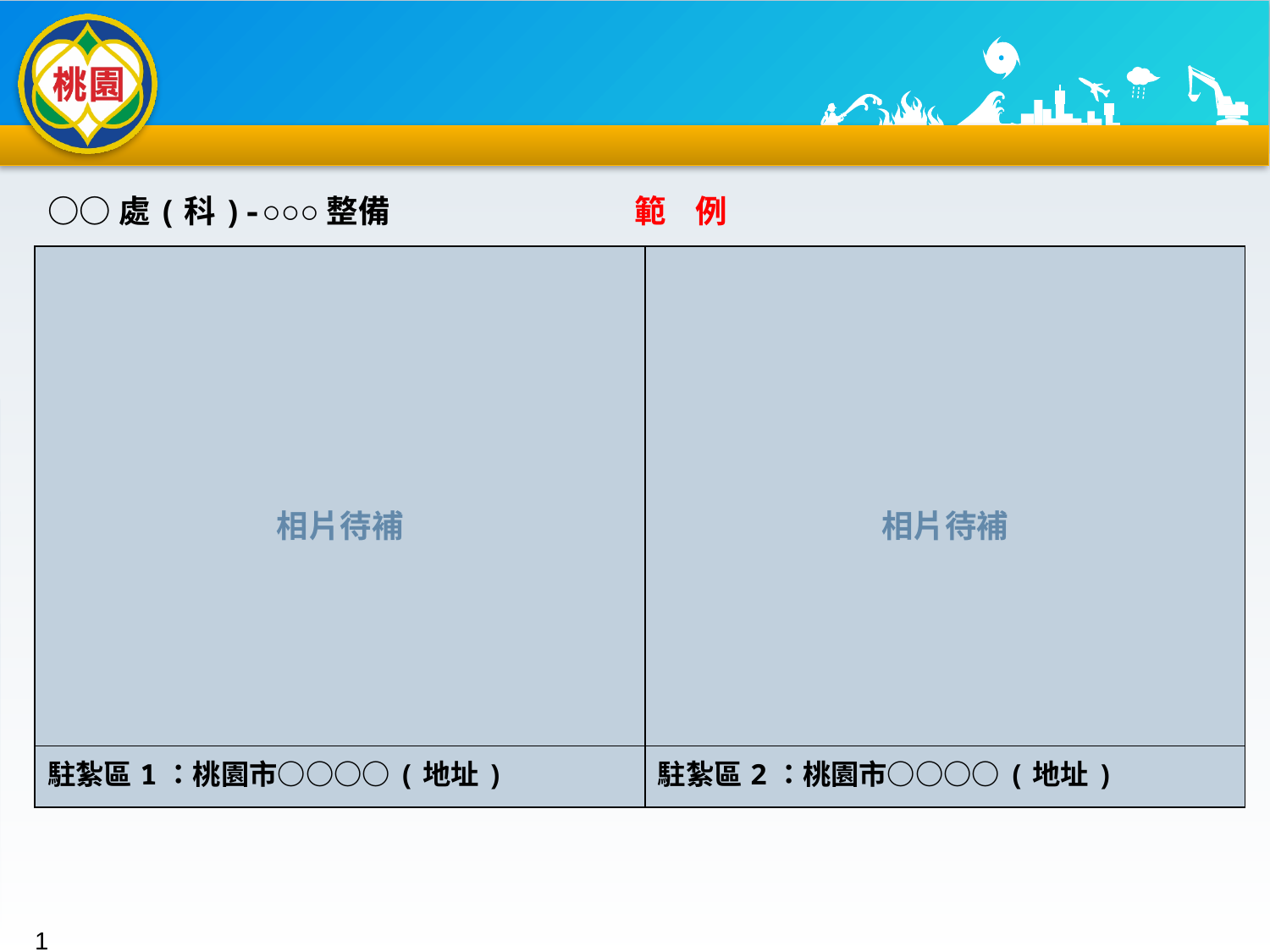

○○處(科)-○○○整備                                  範    例

| 相片待補 | 相片待補 |
| --- | --- |
| 駐紮區1：桃園市○○○○(地址) | 駐紮區2：桃園市○○○○(地址) |
1